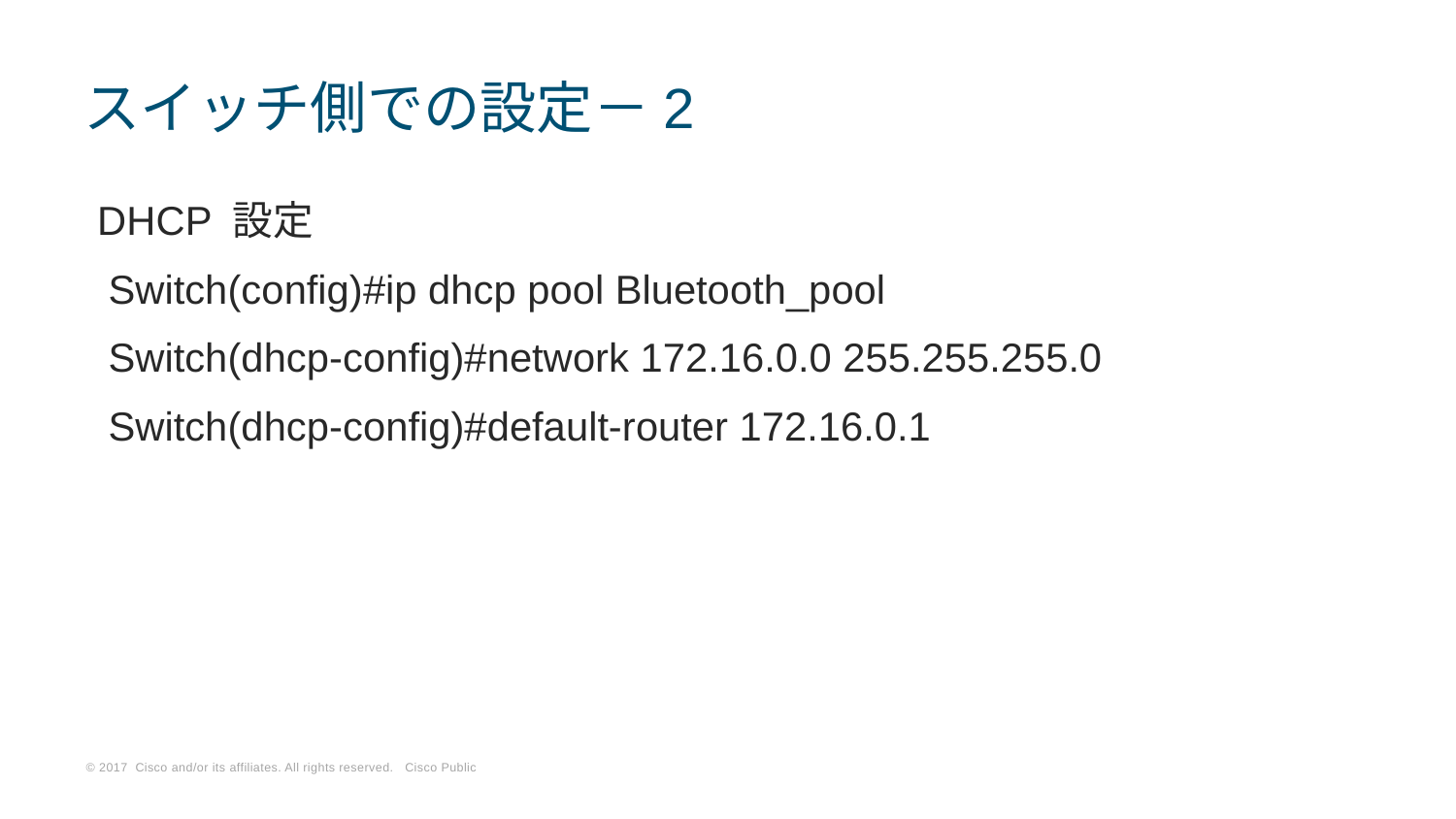

# スイッチ側での設定－2
DHCP 設定
 Switch(config)#ip dhcp pool Bluetooth_pool
 Switch(dhcp-config)#network 172.16.0.0 255.255.255.0
 Switch(dhcp-config)#default-router 172.16.0.1